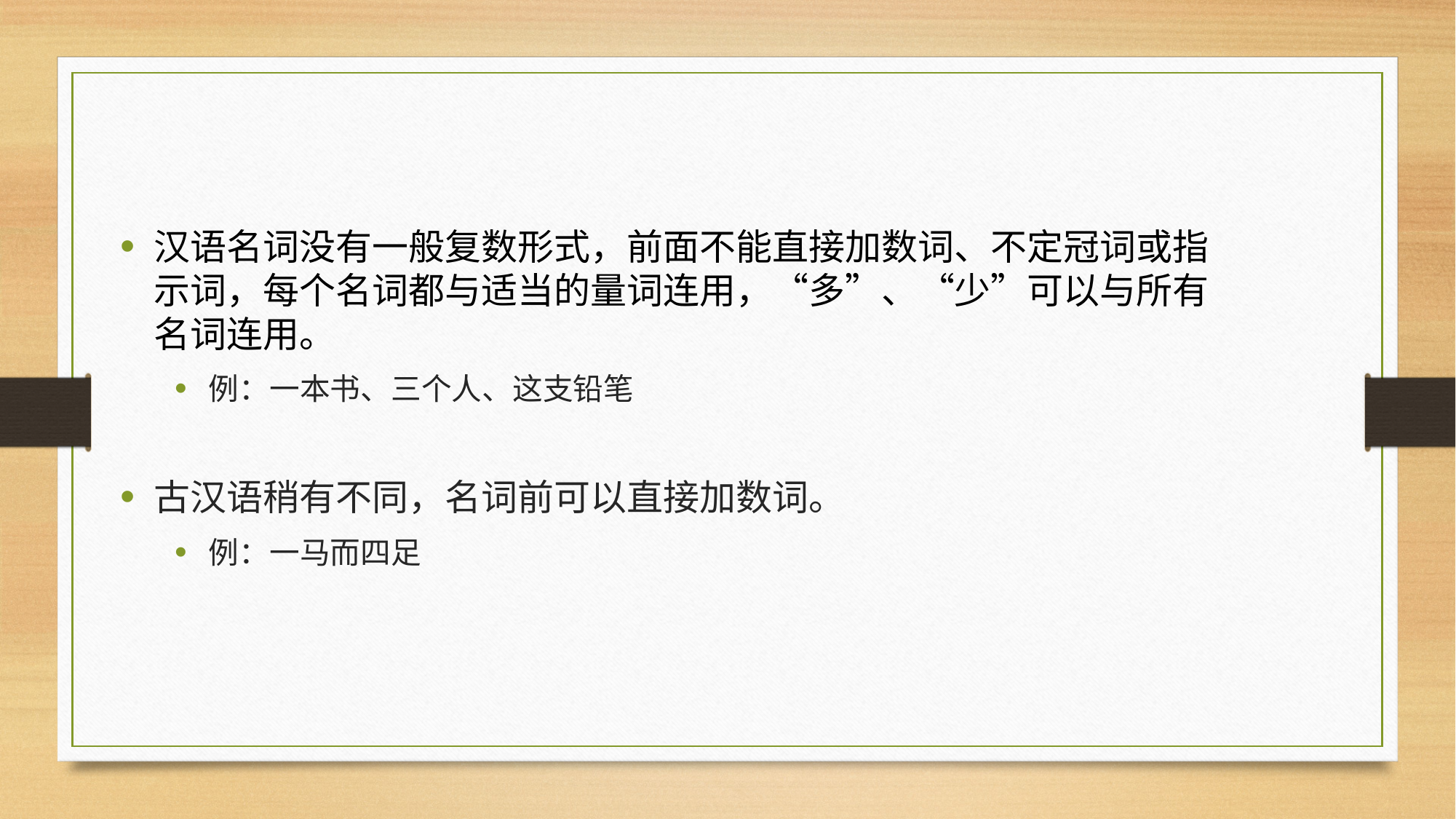

汉语名词没有一般复数形式，前面不能直接加数词、不定冠词或指示词，每个名词都与适当的量词连用，“多”、“少”可以与所有名词连用。
例：一本书、三个人、这支铅笔

古汉语稍有不同，名词前可以直接加数词。
例：一马而四足